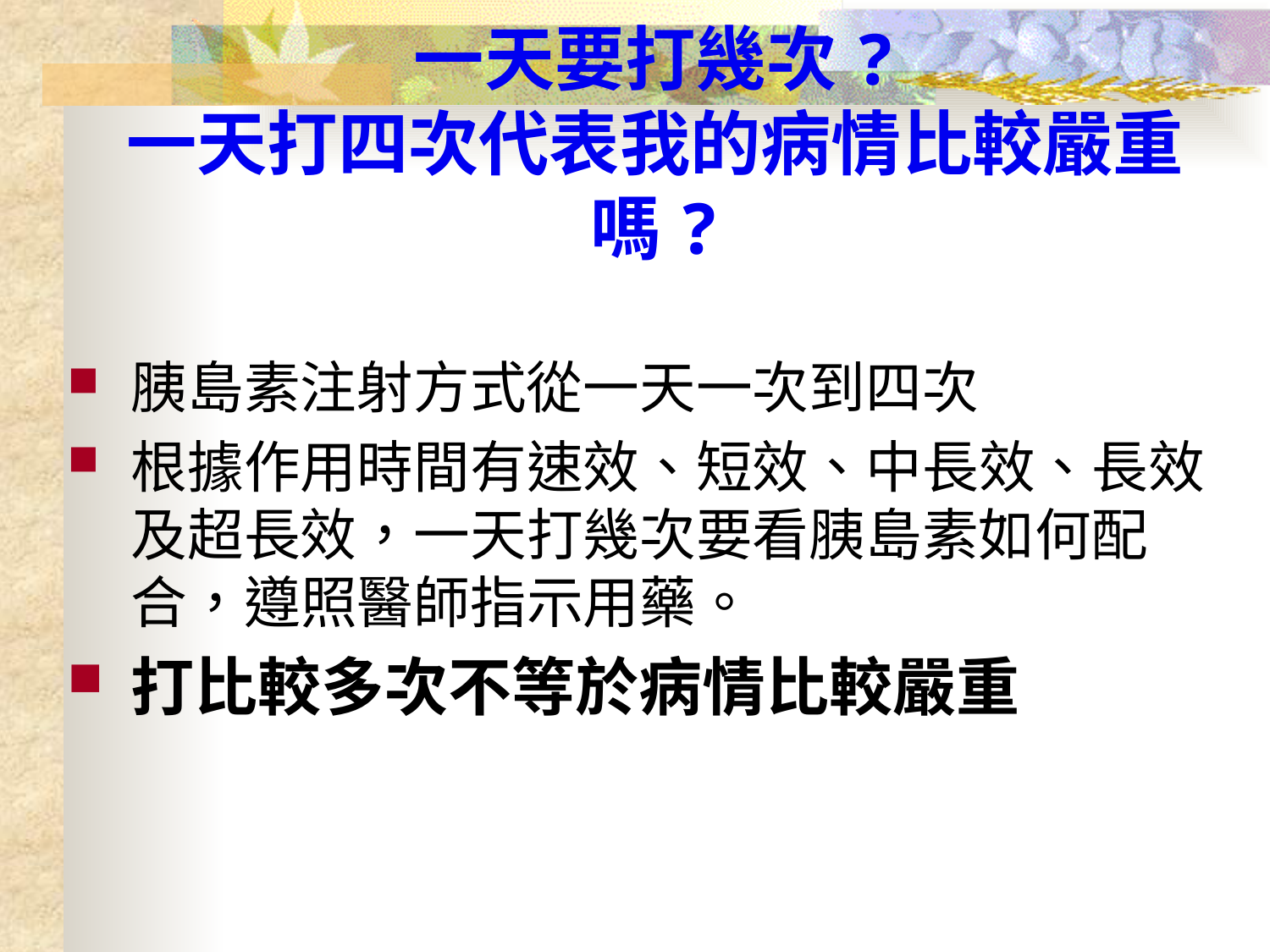

# 一天要打幾次? 一天打四次代表我的病情比較嚴重嗎?
胰島素注射方式從一天一次到四次
根據作用時間有速效、短效、中長效、長效及超長效，一天打幾次要看胰島素如何配合，遵照醫師指示用藥。
打比較多次不等於病情比較嚴重